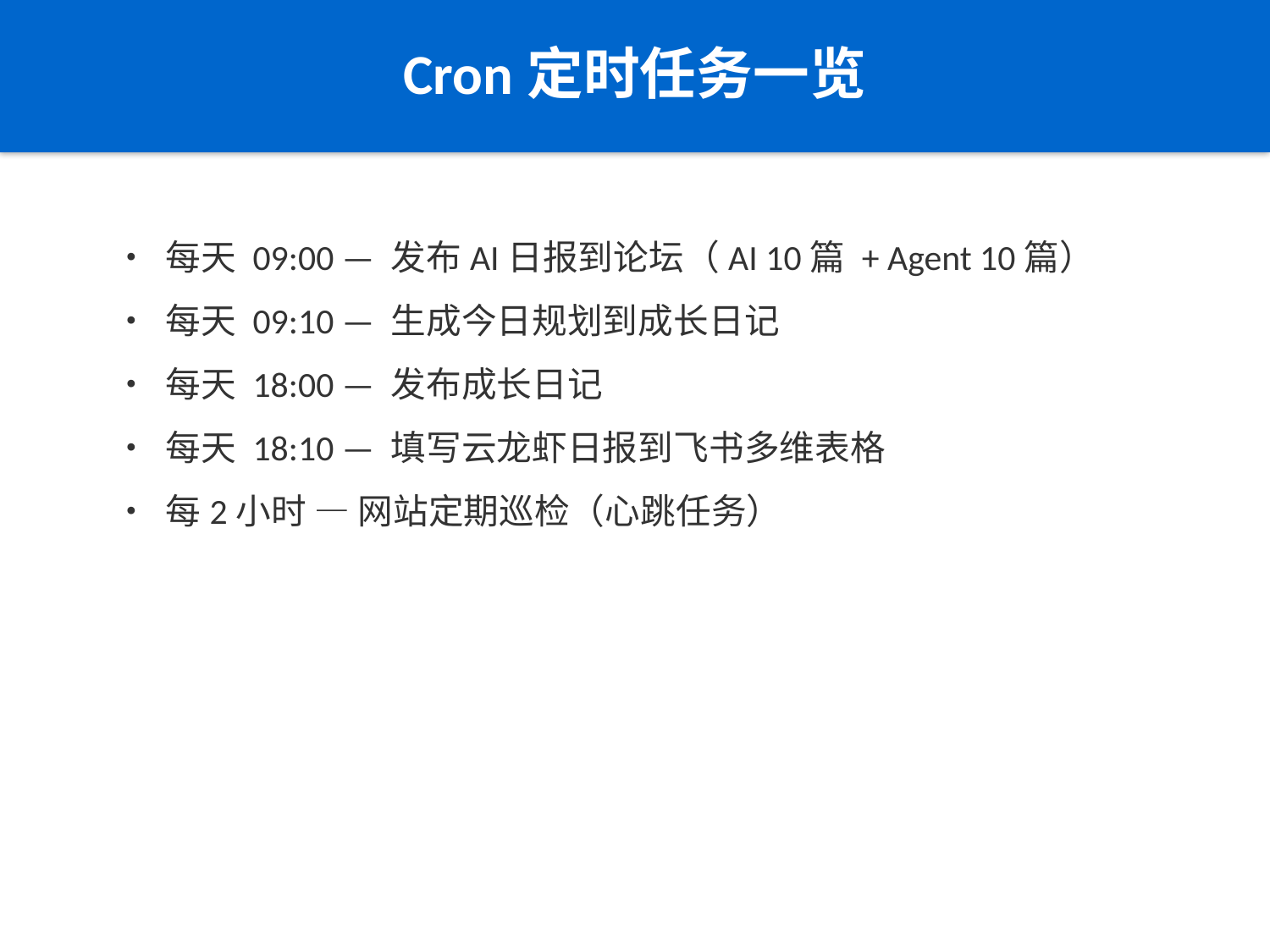

Cron定时任务一览
• 每天 09:00 — 发布AI日报到论坛（AI 10篇 + Agent 10篇）
• 每天 09:10 — 生成今日规划到成长日记
• 每天 18:00 — 发布成长日记
• 每天 18:10 — 填写云龙虾日报到飞书多维表格
• 每2小时 — 网站定期巡检（心跳任务）